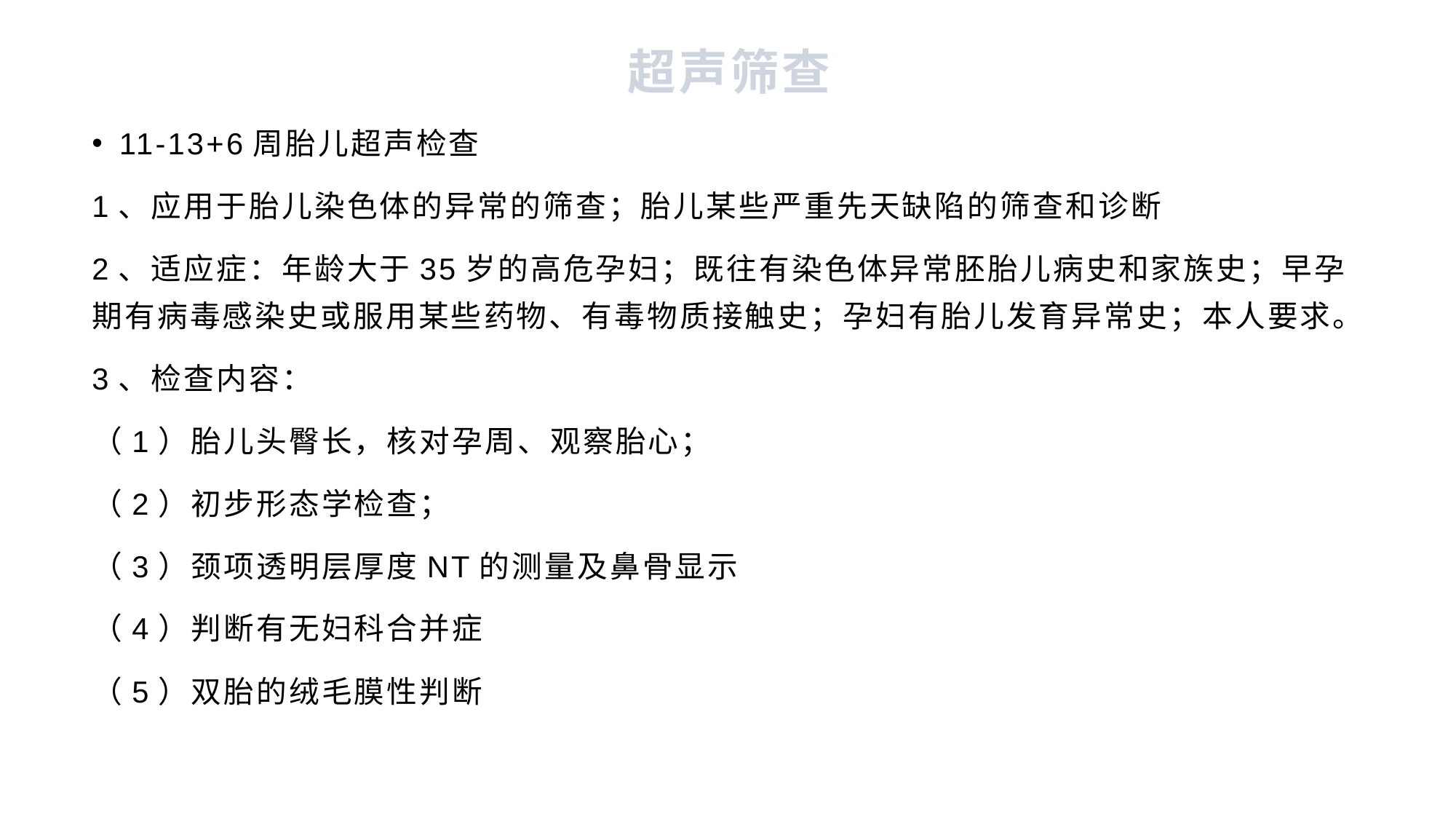

# 超声筛查
11-13+6周胎儿超声检查
1、应用于胎儿染色体的异常的筛查；胎儿某些严重先天缺陷的筛查和诊断
2、适应症：年龄大于35岁的高危孕妇；既往有染色体异常胚胎儿病史和家族史；早孕期有病毒感染史或服用某些药物、有毒物质接触史；孕妇有胎儿发育异常史；本人要求。
3、检查内容：
（1）胎儿头臀长，核对孕周、观察胎心；
（2）初步形态学检查；
（3）颈项透明层厚度NT的测量及鼻骨显示
（4）判断有无妇科合并症
（5）双胎的绒毛膜性判断